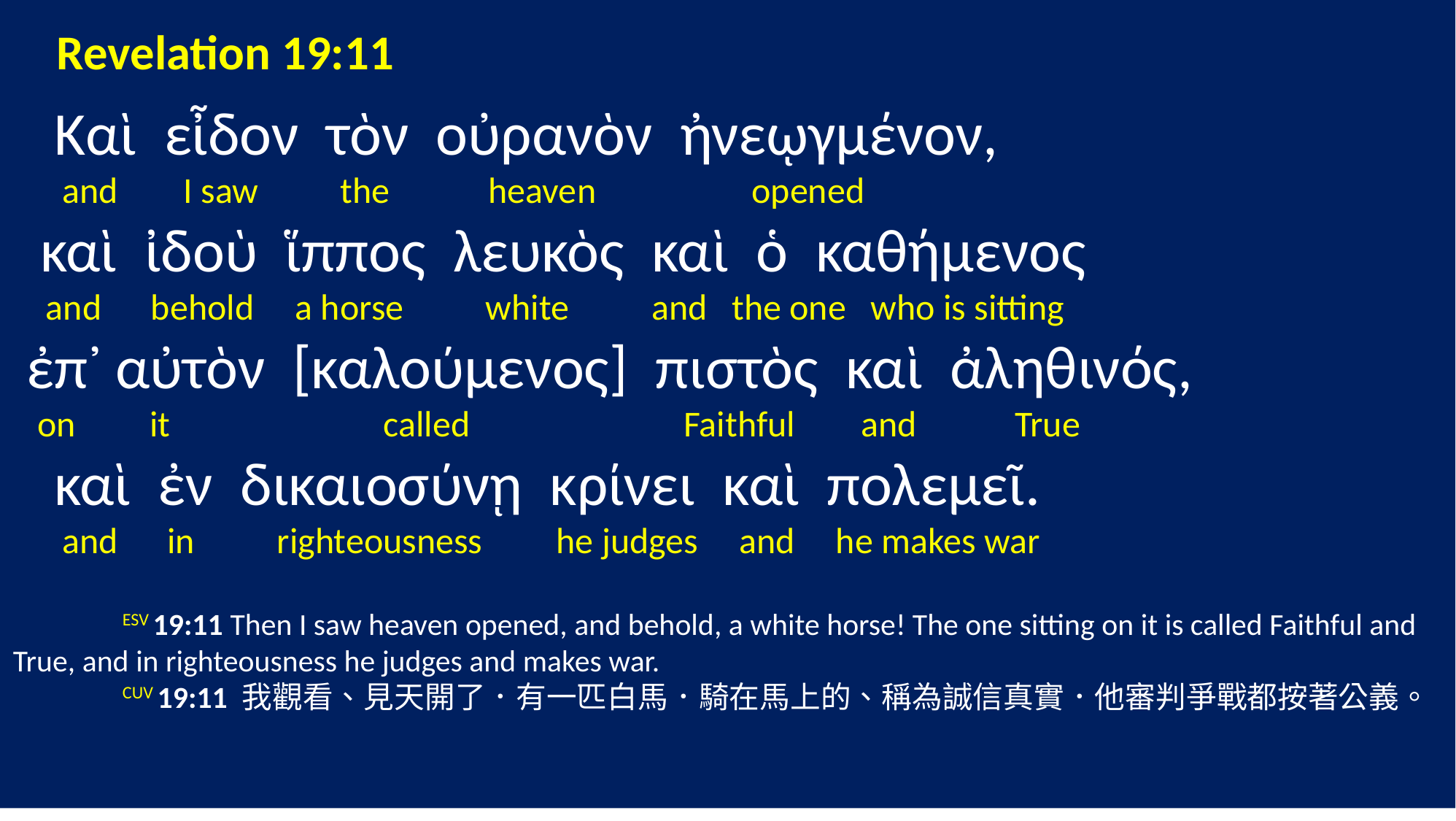

Revelation 19:11

   Καὶ  εἶδον  τὸν  οὐρανὸν  ἠνεῳγμένον,
      and        I saw          the            heaven                   opened
  καὶ  ἰδοὺ  ἵππος  λευκὸς  καὶ  ὁ  καθήμενος
    and      behold     a horse          white          and   the one   who is sitting
 ἐπ᾽ αὐτὸν  [καλούμενος]  πιστὸς  καὶ  ἀληθινός,
   on         it                          called                          Faithful        and            True
   καὶ  ἐν  δικαιοσύνῃ  κρίνει  καὶ  πολεμεῖ.
      and      in          righteousness         he judges     and     he makes war

	ESV 19:11 Then I saw heaven opened, and behold, a white horse! The one sitting on it is called Faithful and True, and in righteousness he judges and makes war.
	CUV 19:11 我觀看、見天開了．有一匹白馬．騎在馬上的、稱為誠信真實．他審判爭戰都按著公義。